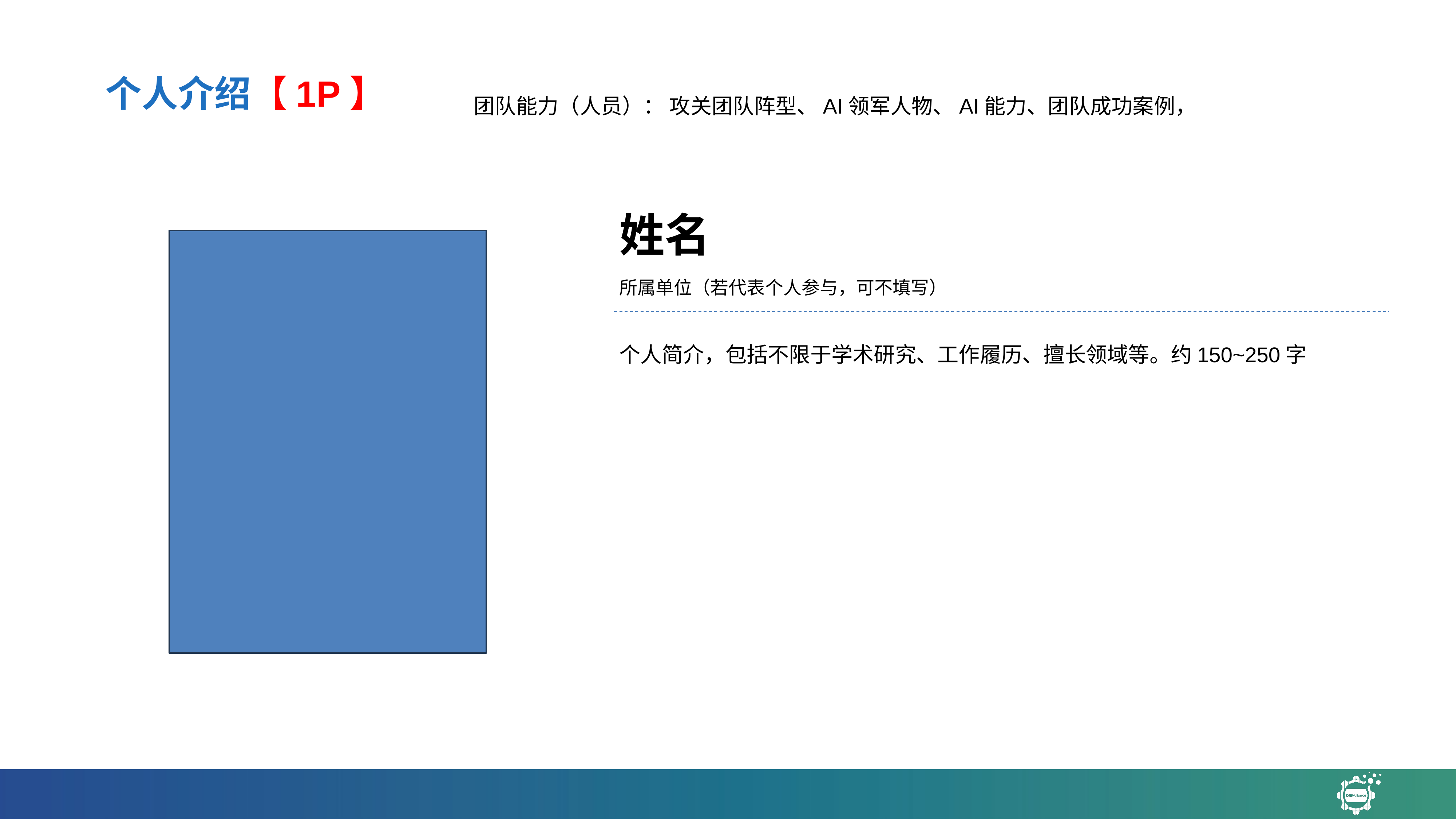

团队能力（人员）： 攻关团队阵型、AI领军人物、AI能力、团队成功案例，
# 个人介绍【1P】
姓名

所属单位（若代表个人参与，可不填写）
个人简介，包括不限于学术研究、工作履历、擅长领域等。约150~250字